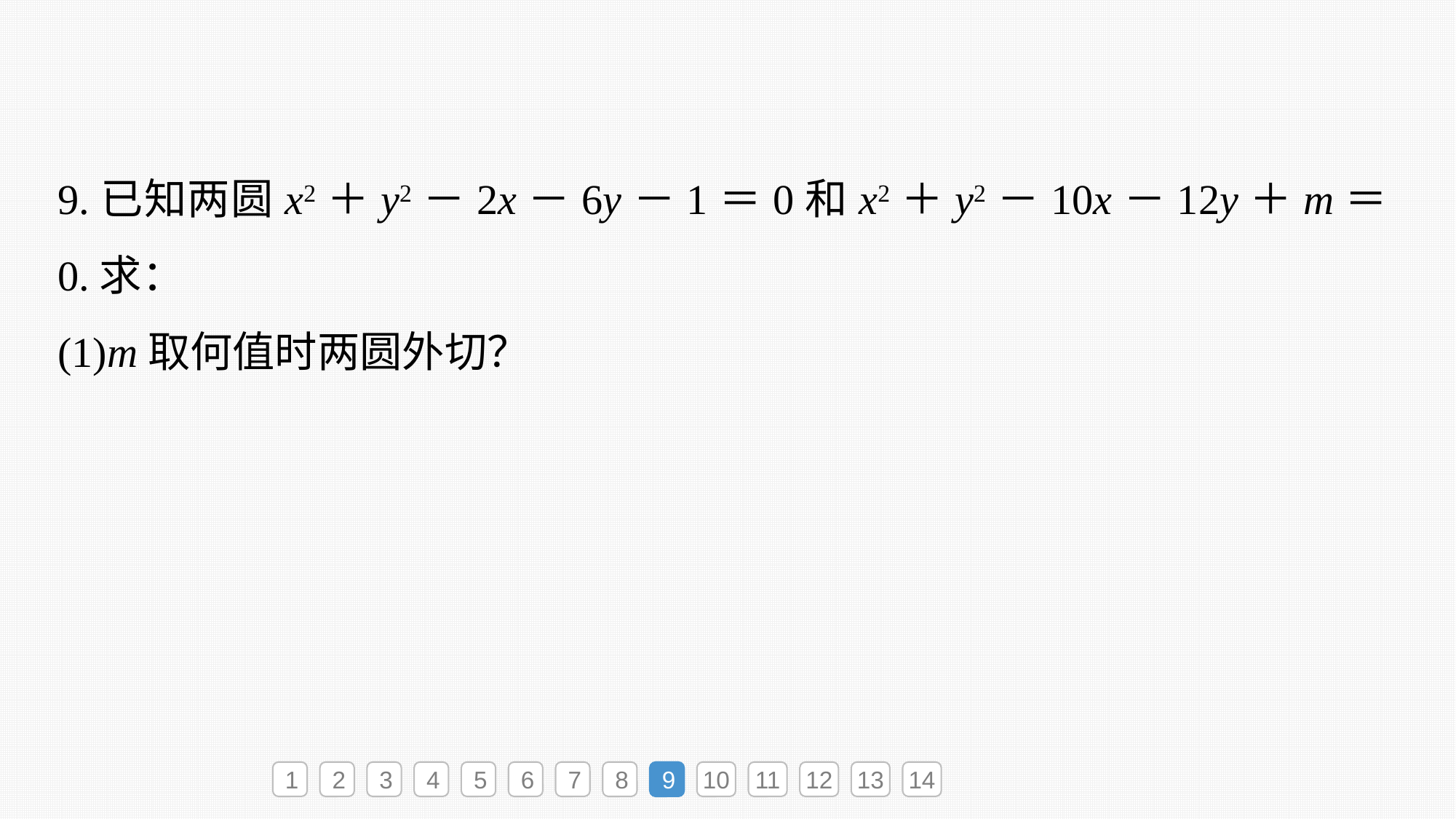

9.已知两圆x2＋y2－2x－6y－1＝0和x2＋y2－10x－12y＋m＝0.求：
(1)m取何值时两圆外切？
1
2
3
4
5
6
7
8
9
10
11
12
13
14